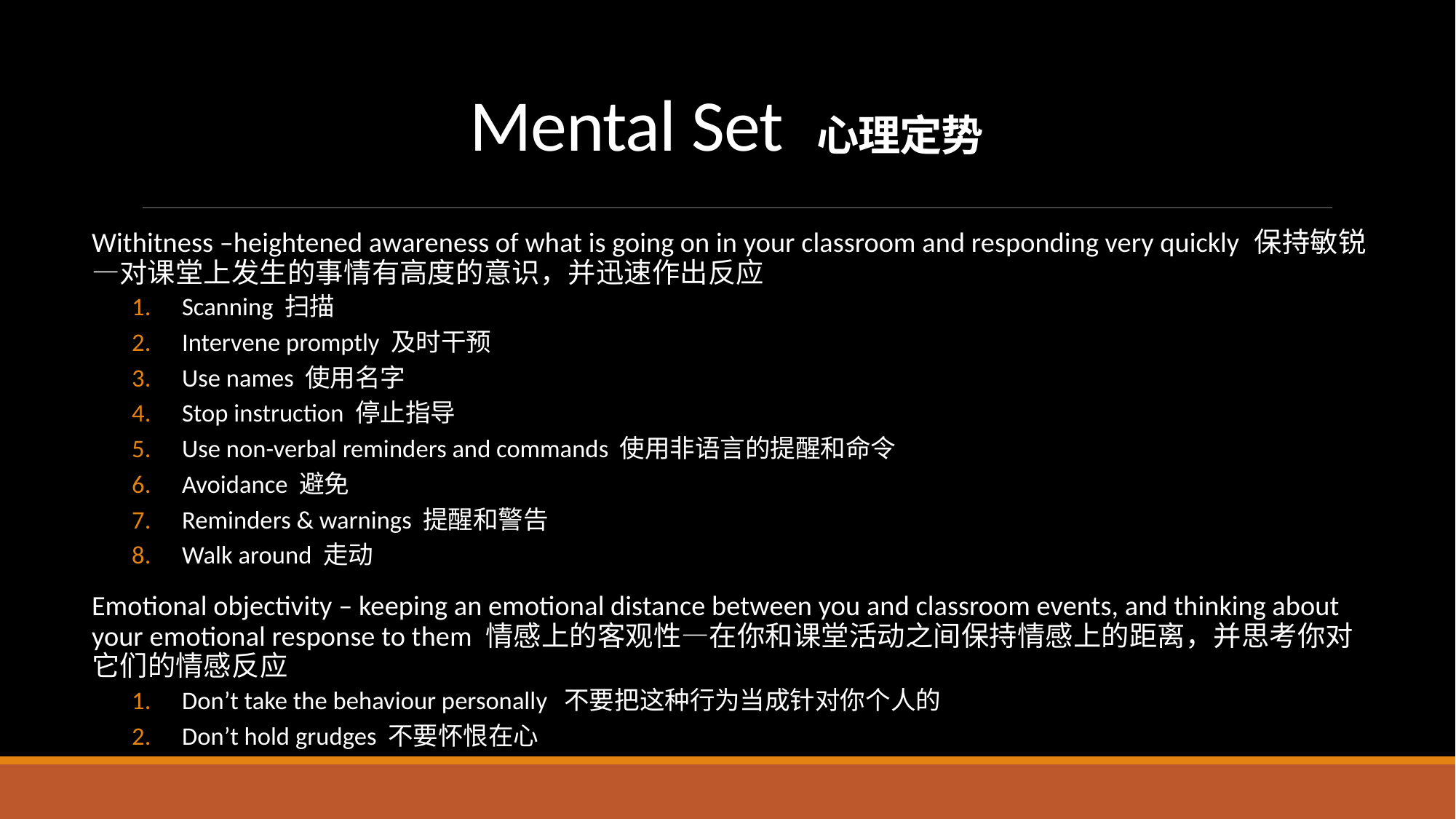

# Mental Set 心理定势
Withitness –heightened awareness of what is going on in your classroom and responding very quickly 保持敏锐—对课堂上发生的事情有高度的意识，并迅速作出反应
Scanning 扫描
Intervene promptly 及时干预
Use names 使用名字
Stop instruction 停止指导
Use non-verbal reminders and commands 使用非语言的提醒和命令
Avoidance 避免
Reminders & warnings 提醒和警告
Walk around 走动
Emotional objectivity – keeping an emotional distance between you and classroom events, and thinking about your emotional response to them 情感上的客观性—在你和课堂活动之间保持情感上的距离，并思考你对它们的情感反应
Don’t take the behaviour personally  不要把这种行为当成针对你个人的
Don’t hold grudges 不要怀恨在心